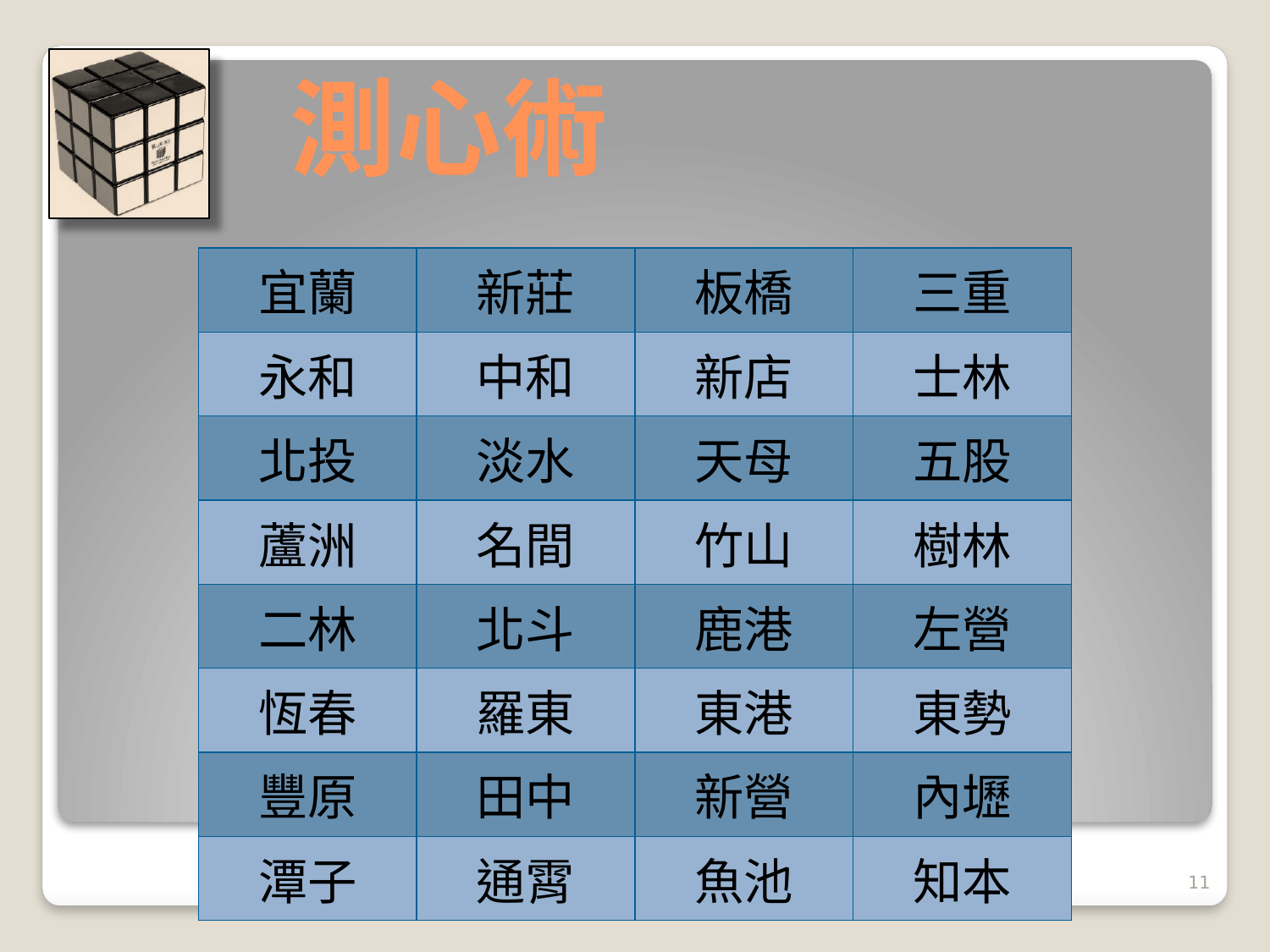

# 測心術
| 宜蘭 | 新莊 | 板橋 | 三重 |
| --- | --- | --- | --- |
| 永和 | 中和 | 新店 | 士林 |
| 北投 | 淡水 | 天母 | 五股 |
| 蘆洲 | 名間 | 竹山 | 樹林 |
| 二林 | 北斗 | 鹿港 | 左營 |
| 恆春 | 羅東 | 東港 | 東勢 |
| 豐原 | 田中 | 新營 | 內壢 |
| 潭子 | 通霄 | 魚池 | 知本 |
11